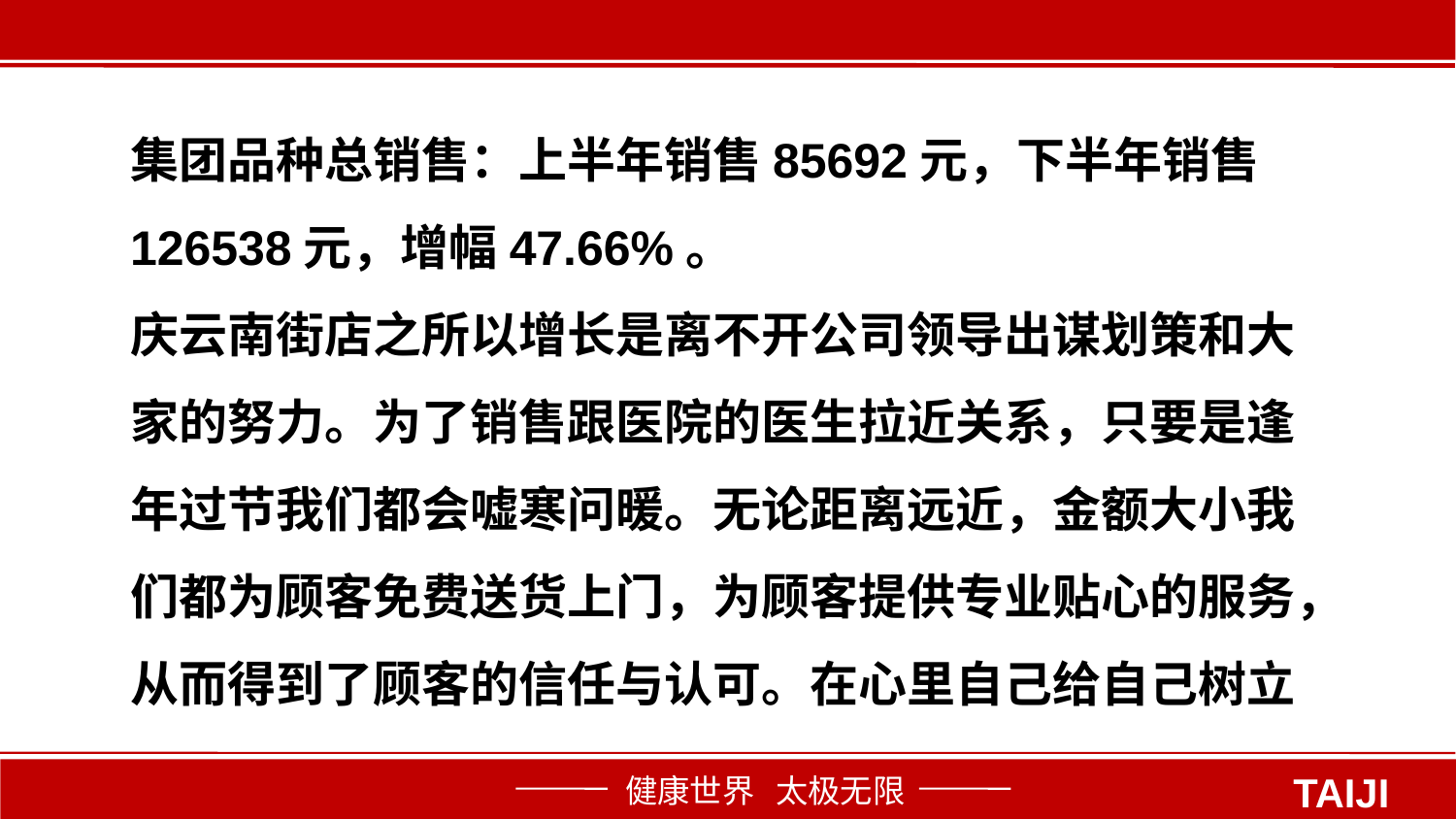

集团品种总销售：上半年销售85692元，下半年销售126538元，增幅47.66%。
庆云南街店之所以增长是离不开公司领导出谋划策和大家的努力。为了销售跟医院的医生拉近关系，只要是逢年过节我们都会嘘寒问暖。无论距离远近，金额大小我们都为顾客免费送货上门，为顾客提供专业贴心的服务，从而得到了顾客的信任与认可。在心里自己给自己树立